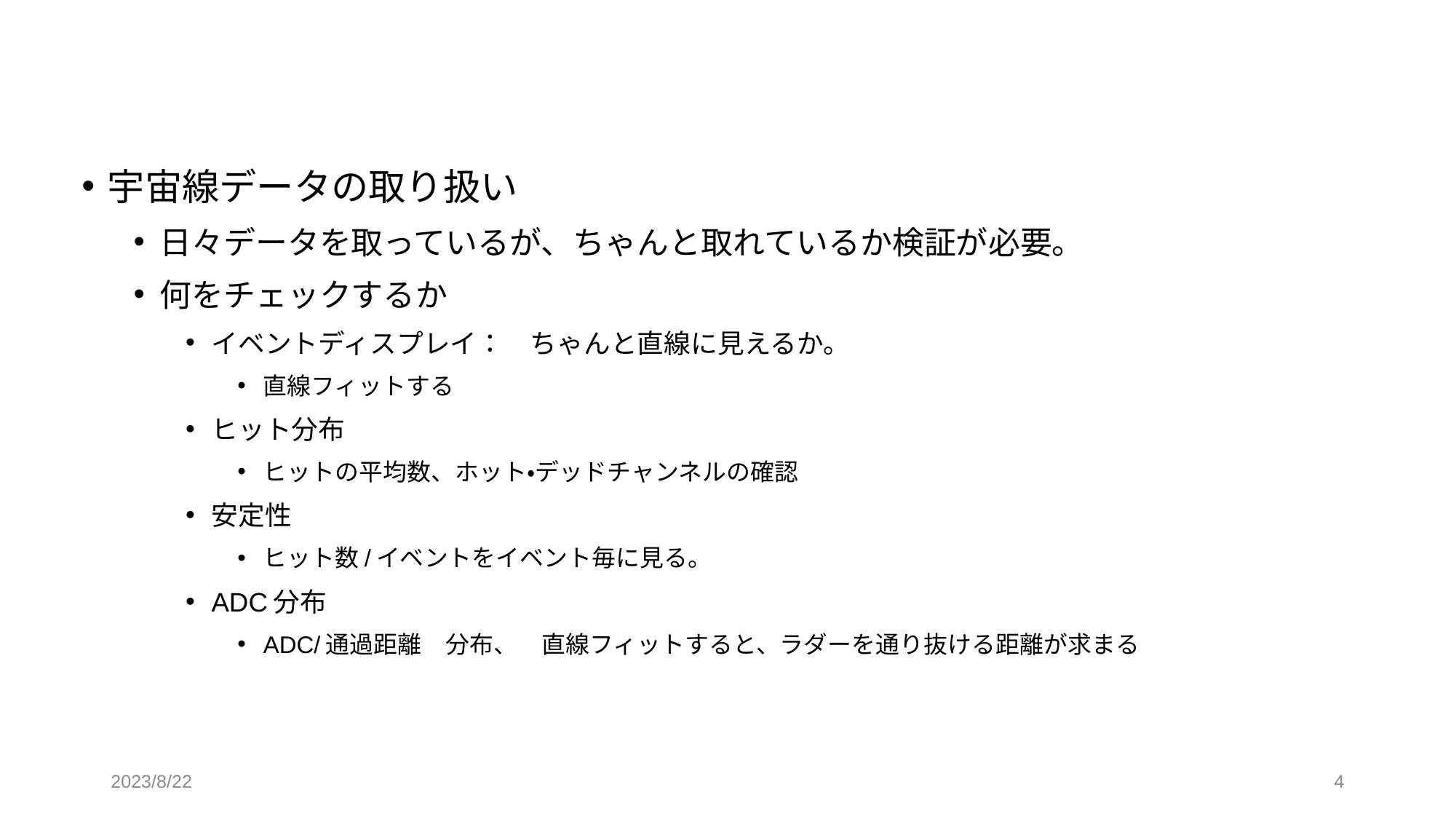

#
宇宙線データの取り扱い
日々データを取っているが、ちゃんと取れているか検証が必要。
何をチェックするか
イベントディスプレイ：　ちゃんと直線に見えるか。
直線フィットする
ヒット分布
ヒットの平均数、ホット・デッドチャンネルの確認
安定性
ヒット数/イベントをイベント毎に見る。
ADC分布
ADC/通過距離　分布、　直線フィットすると、ラダーを通り抜ける距離が求まる
2023/8/22
4